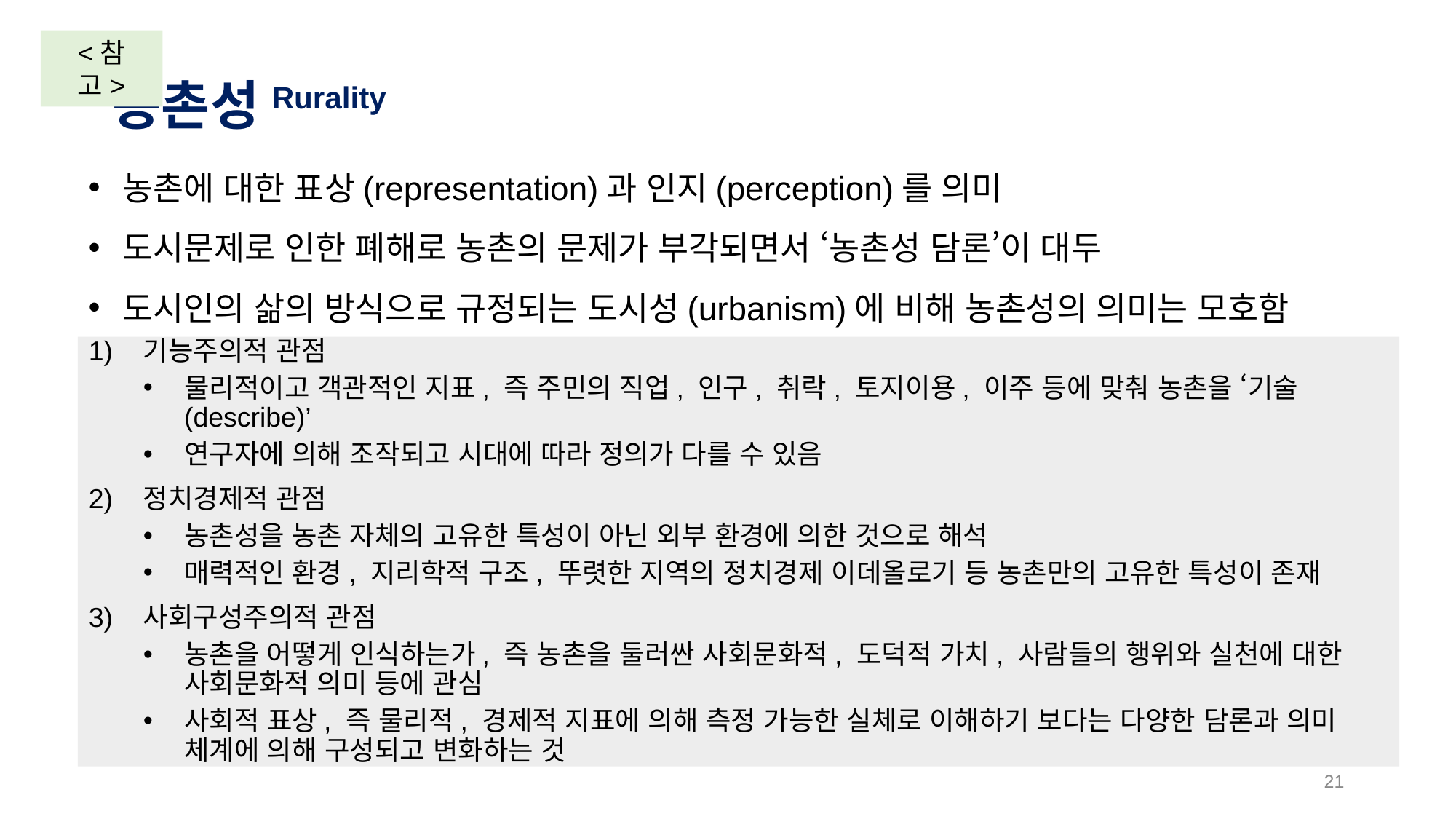

<참 고>
농촌성Rurality
농촌에 대한 표상(representation)과 인지(perception)를 의미
도시문제로 인한 폐해로 농촌의 문제가 부각되면서 ‘농촌성 담론’이 대두
도시인의 삶의 방식으로 규정되는 도시성(urbanism)에 비해 농촌성의 의미는 모호함
기능주의적 관점
물리적이고 객관적인 지표, 즉 주민의 직업, 인구, 취락, 토지이용, 이주 등에 맞춰 농촌을 ‘기술(describe)’
연구자에 의해 조작되고 시대에 따라 정의가 다를 수 있음
정치경제적 관점
농촌성을 농촌 자체의 고유한 특성이 아닌 외부 환경에 의한 것으로 해석
매력적인 환경, 지리학적 구조, 뚜렷한 지역의 정치경제 이데올로기 등 농촌만의 고유한 특성이 존재
사회구성주의적 관점
농촌을 어떻게 인식하는가, 즉 농촌을 둘러싼 사회문화적, 도덕적 가치, 사람들의 행위와 실천에 대한 사회문화적 의미 등에 관심
사회적 표상, 즉 물리적, 경제적 지표에 의해 측정 가능한 실체로 이해하기 보다는 다양한 담론과 의미 체계에 의해 구성되고 변화하는 것
21